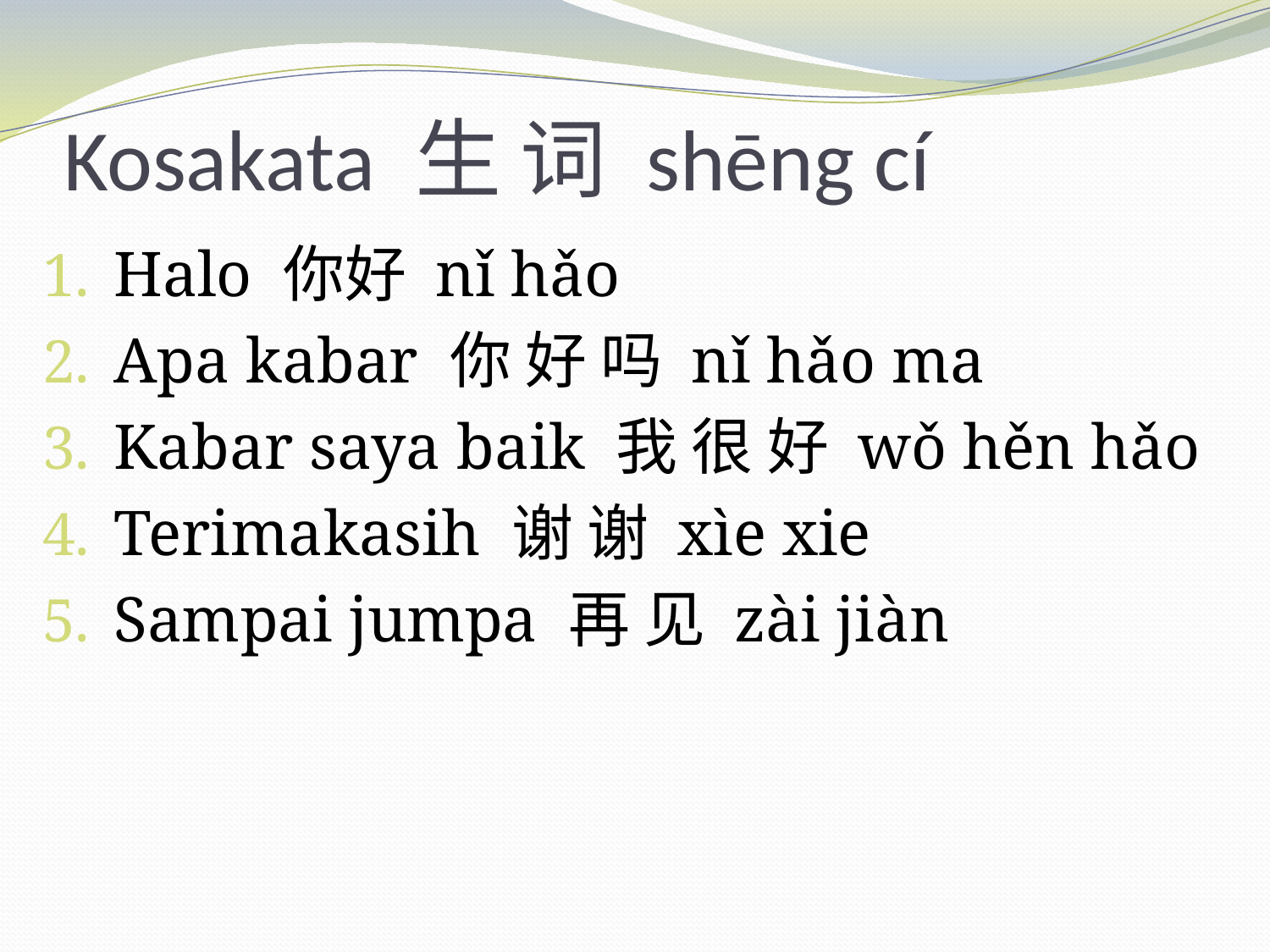

# Kosakata 生 词 shēng cí
Halo 你好 nǐ hǎo
Apa kabar 你 好 吗 nǐ hǎo ma
Kabar saya baik 我 很 好 wǒ hěn hǎo
Terimakasih 谢 谢 xìe xie
Sampai jumpa 再 见 zài jiàn